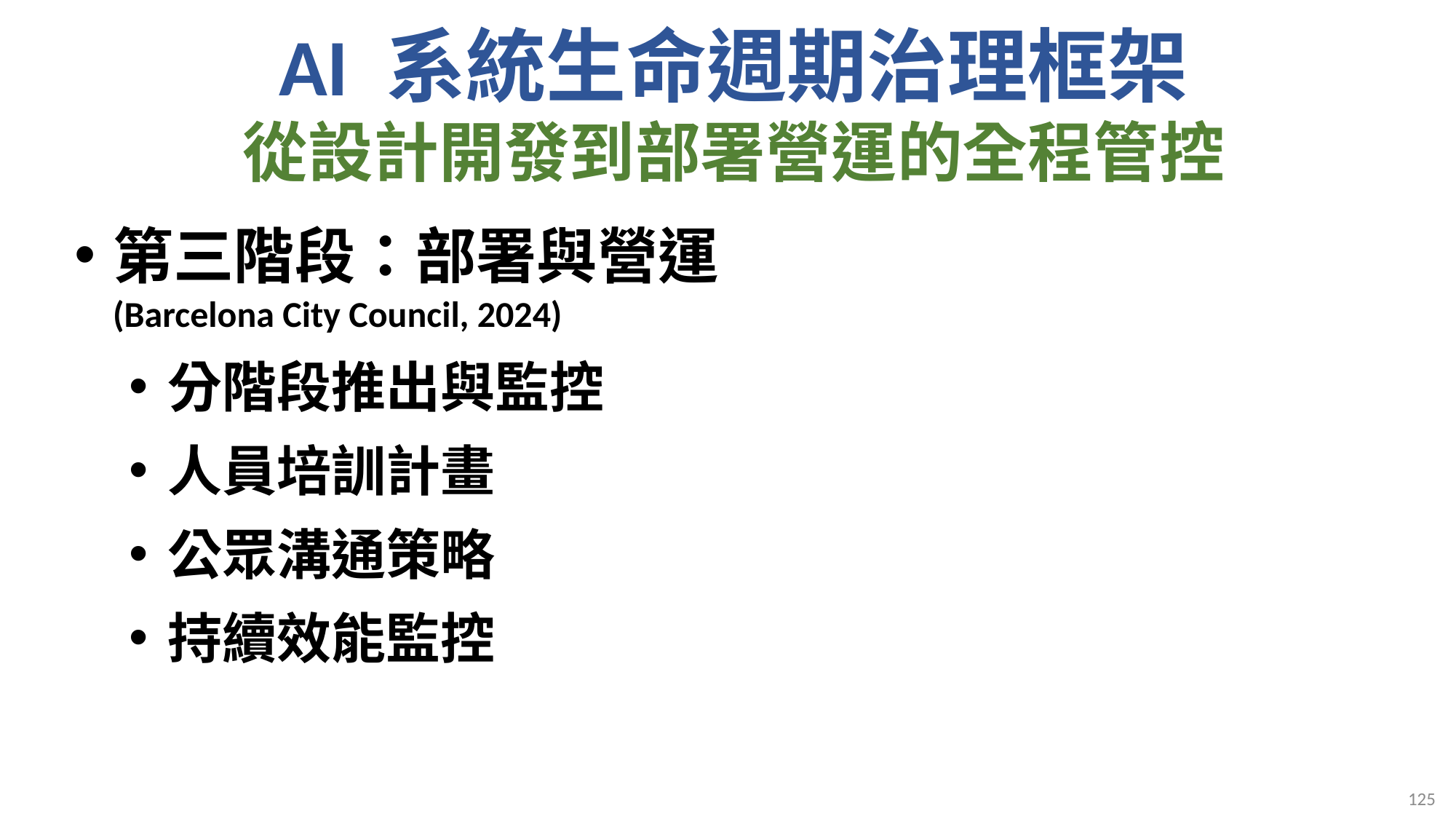

# AI 系統生命週期治理框架 從設計開發到部署營運的全程管控
第三階段：部署與營運
(Barcelona City Council, 2024)
分階段推出與監控
人員培訓計畫
公眾溝通策略
持續效能監控
125